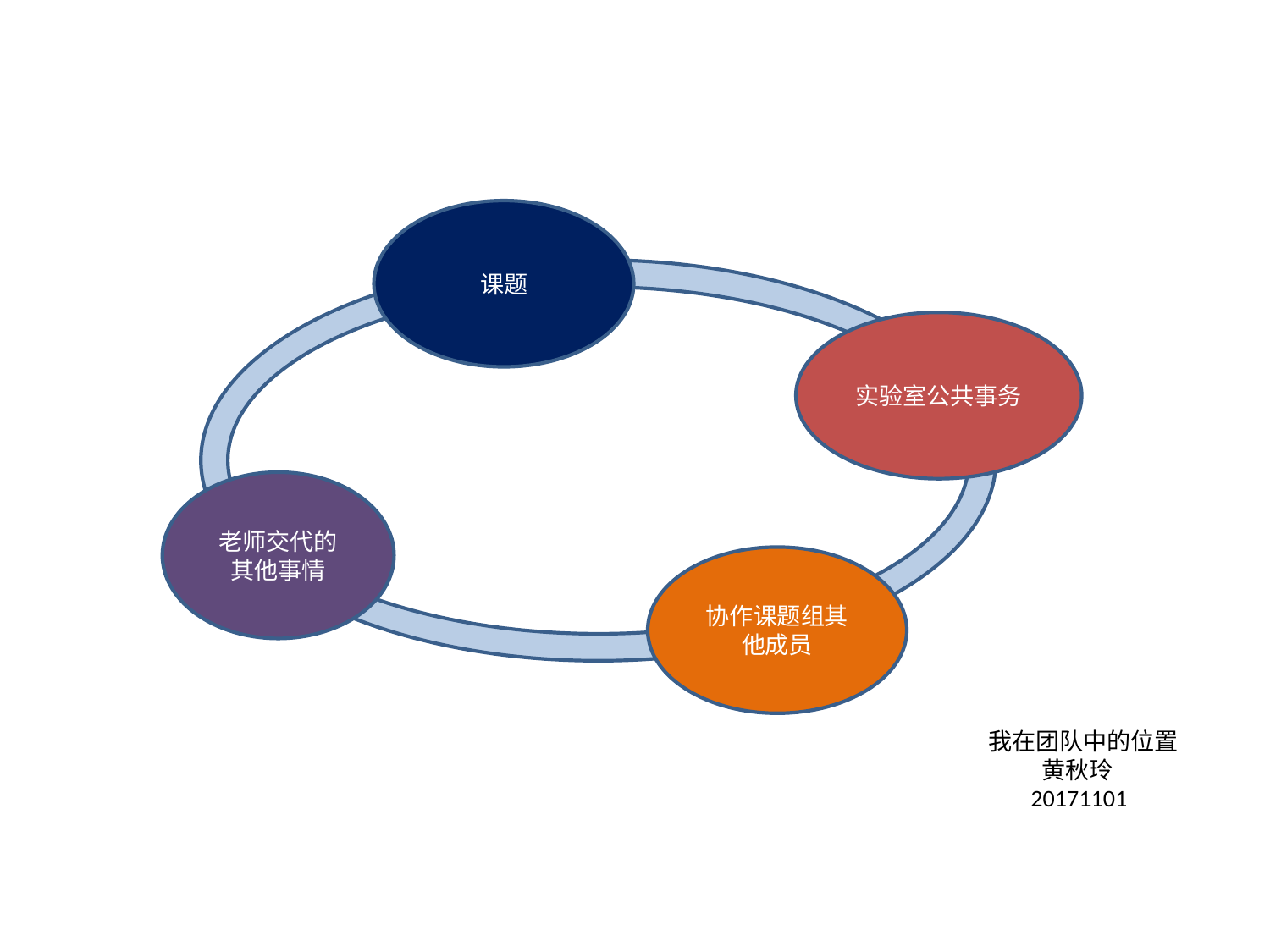

课题

实验室公共事务
老师交代的其他事情
协作课题组其他成员
我在团队中的位置
         黄秋玲
        20171101